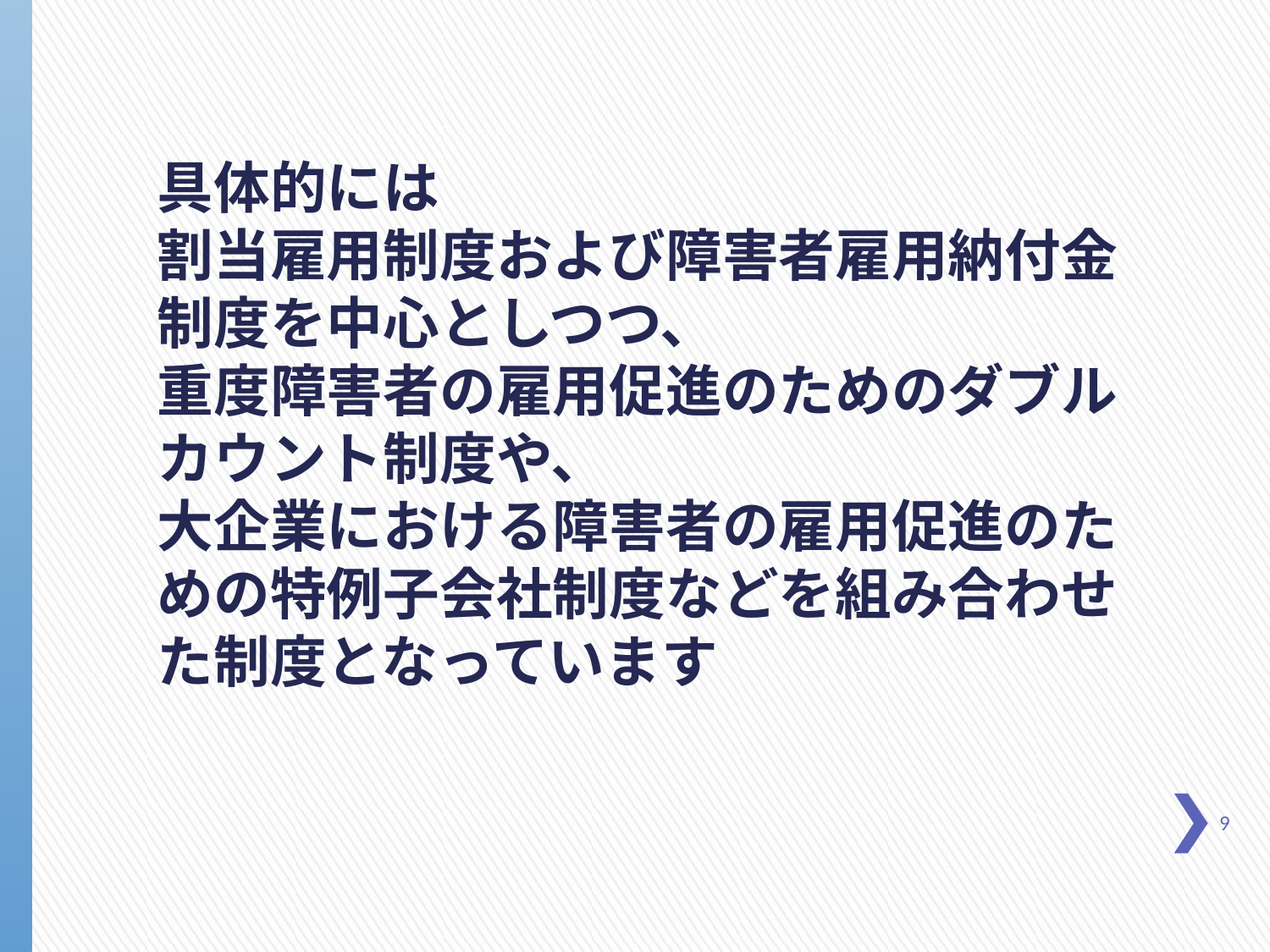

具体的には
割当雇用制度および障害者雇用納付金制度を中心としつつ、
重度障害者の雇用促進のためのダブルカウント制度や、
大企業における障害者の雇用促進のための特例子会社制度などを組み合わせた制度となっています
9